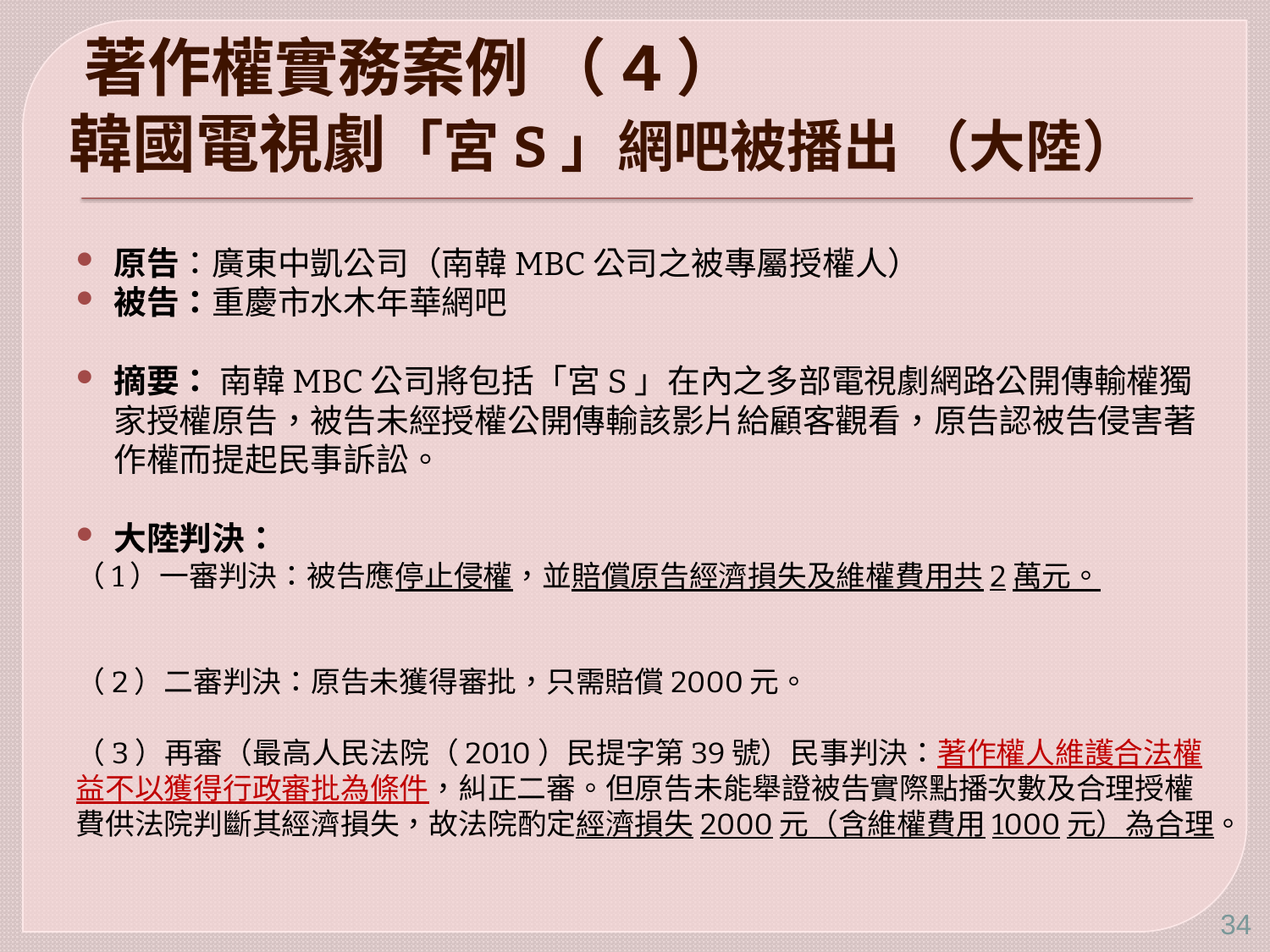

# 著作權實務案例 （4） 韓國電視劇「宮S」網吧被播出 （大陸）
原告：廣東中凱公司（南韓MBC公司之被專屬授權人）
被告：重慶市水木年華網吧

摘要： 南韓MBC公司將包括「宮S」在內之多部電視劇網路公開傳輸權獨家授權原告，被告未經授權公開傳輸該影片給顧客觀看，原告認被告侵害著作權而提起民事訴訟。

大陸判決：
（1）一審判決：被告應停止侵權，並賠償原告經濟損失及維權費用共2萬元。

（2）二審判決：原告未獲得審批，只需賠償2000元。

（3）再審（最高人民法院（2010）民提字第39號）民事判決：著作權人維護合法權益不以獲得行政審批為條件，糾正二審。但原告未能舉證被告實際點播次數及合理授權費供法院判斷其經濟損失，故法院酌定經濟損失2000元（含維權費用1000元）為合理。

34